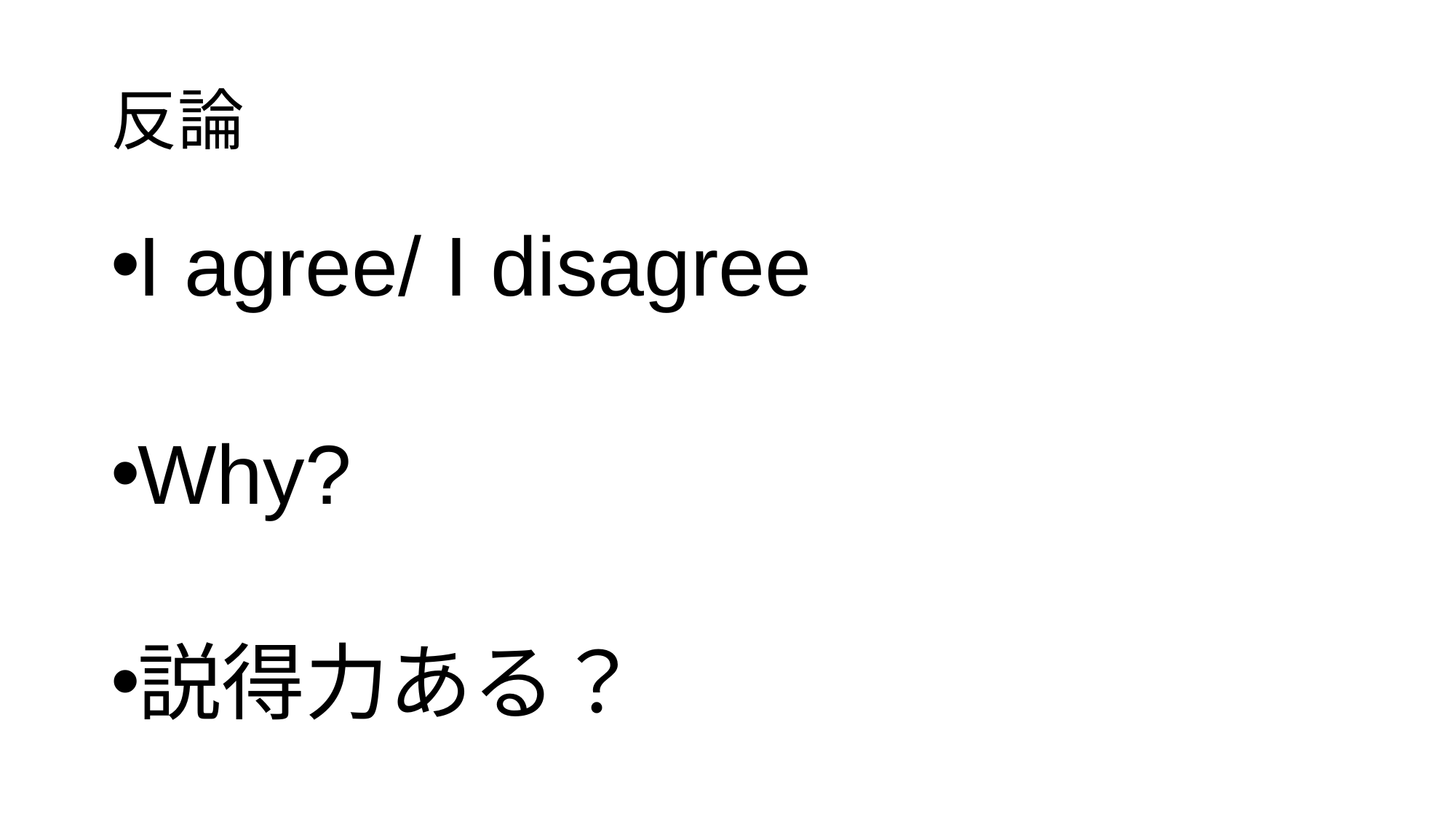

# 反論
I agree/ I disagree

Why?

説得力ある？